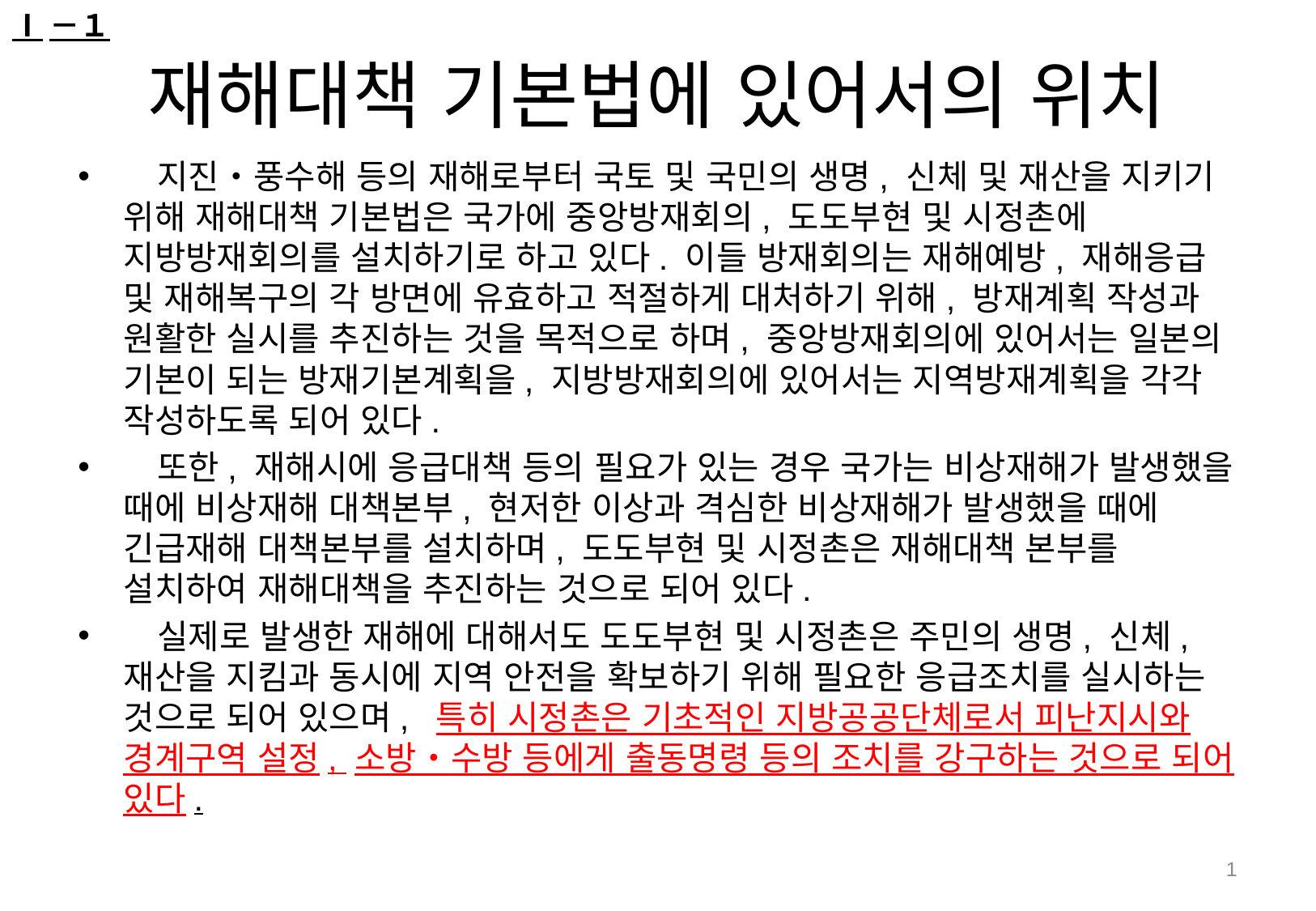

Ⅰ－１
# 재해대책 기본법에 있어서의 위치
　지진・풍수해 등의 재해로부터 국토 및 국민의 생명, 신체 및 재산을 지키기 위해 재해대책 기본법은 국가에 중앙방재회의, 도도부현 및 시정촌에 지방방재회의를 설치하기로 하고 있다. 이들 방재회의는 재해예방, 재해응급 및 재해복구의 각 방면에 유효하고 적절하게 대처하기 위해, 방재계획 작성과 원활한 실시를 추진하는 것을 목적으로 하며, 중앙방재회의에 있어서는 일본의 기본이 되는 방재기본계획을, 지방방재회의에 있어서는 지역방재계획을 각각 작성하도록 되어 있다.
　또한, 재해시에 응급대책 등의 필요가 있는 경우 국가는 비상재해가 발생했을 때에 비상재해 대책본부, 현저한 이상과 격심한 비상재해가 발생했을 때에 긴급재해 대책본부를 설치하며, 도도부현 및 시정촌은 재해대책 본부를 설치하여 재해대책을 추진하는 것으로 되어 있다.
　실제로 발생한 재해에 대해서도 도도부현 및 시정촌은 주민의 생명, 신체, 재산을 지킴과 동시에 지역 안전을 확보하기 위해 필요한 응급조치를 실시하는 것으로 되어 있으며,  특히 시정촌은 기초적인 지방공공단체로서 피난지시와 경계구역 설정, 소방・수방 등에게 출동명령 등의 조치를 강구하는 것으로 되어 있다.

1